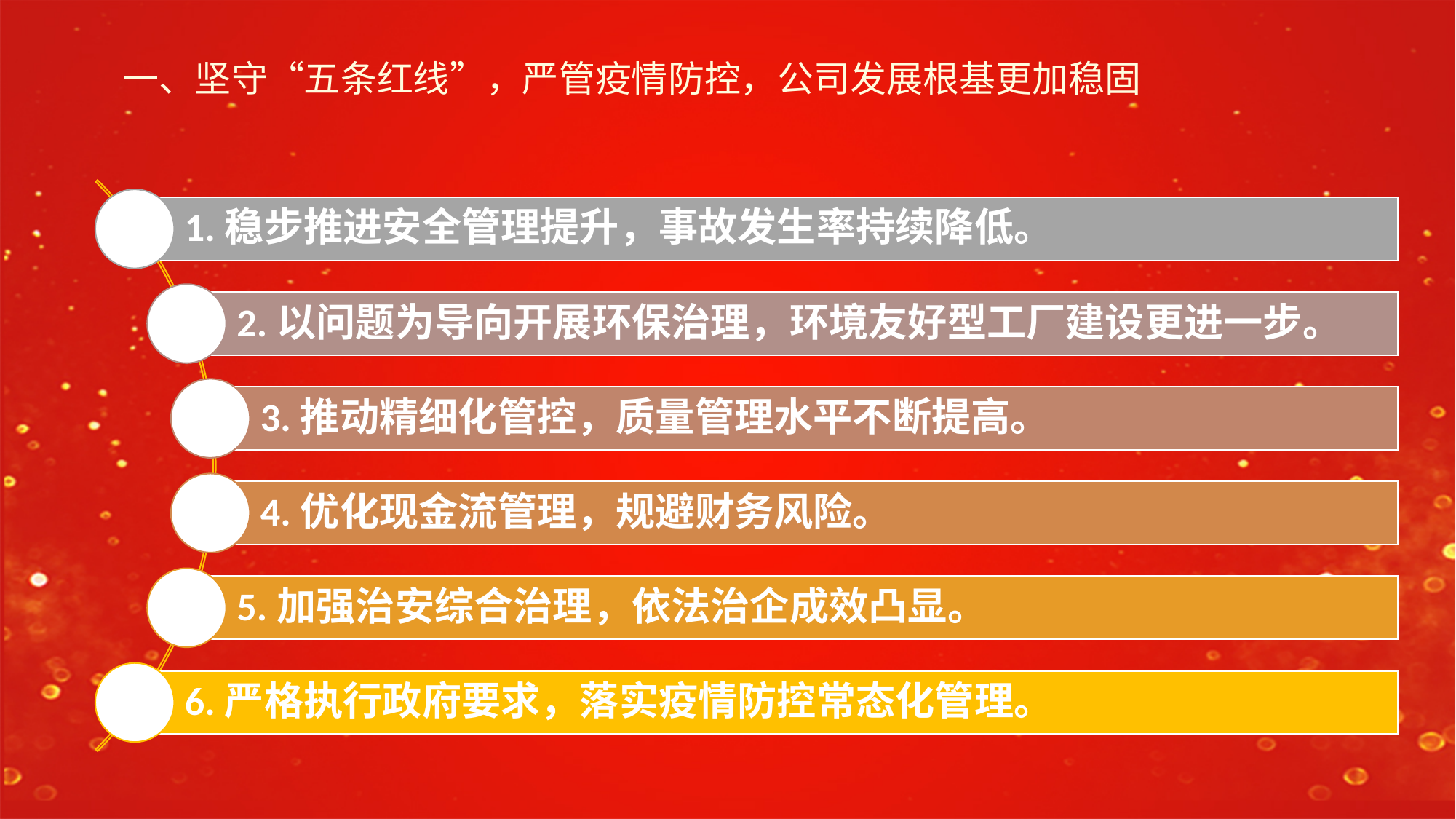

一、坚守“五条红线”，严管疫情防控，公司发展根基更加稳固
1.稳步推进安全管理提升，事故发生率持续降低。
2.以问题为导向开展环保治理，环境友好型工厂建设更进一步。
3.推动精细化管控，质量管理水平不断提高。
4.优化现金流管理，规避财务风险。
5.加强治安综合治理，依法治企成效凸显。
6.严格执行政府要求，落实疫情防控常态化管理。